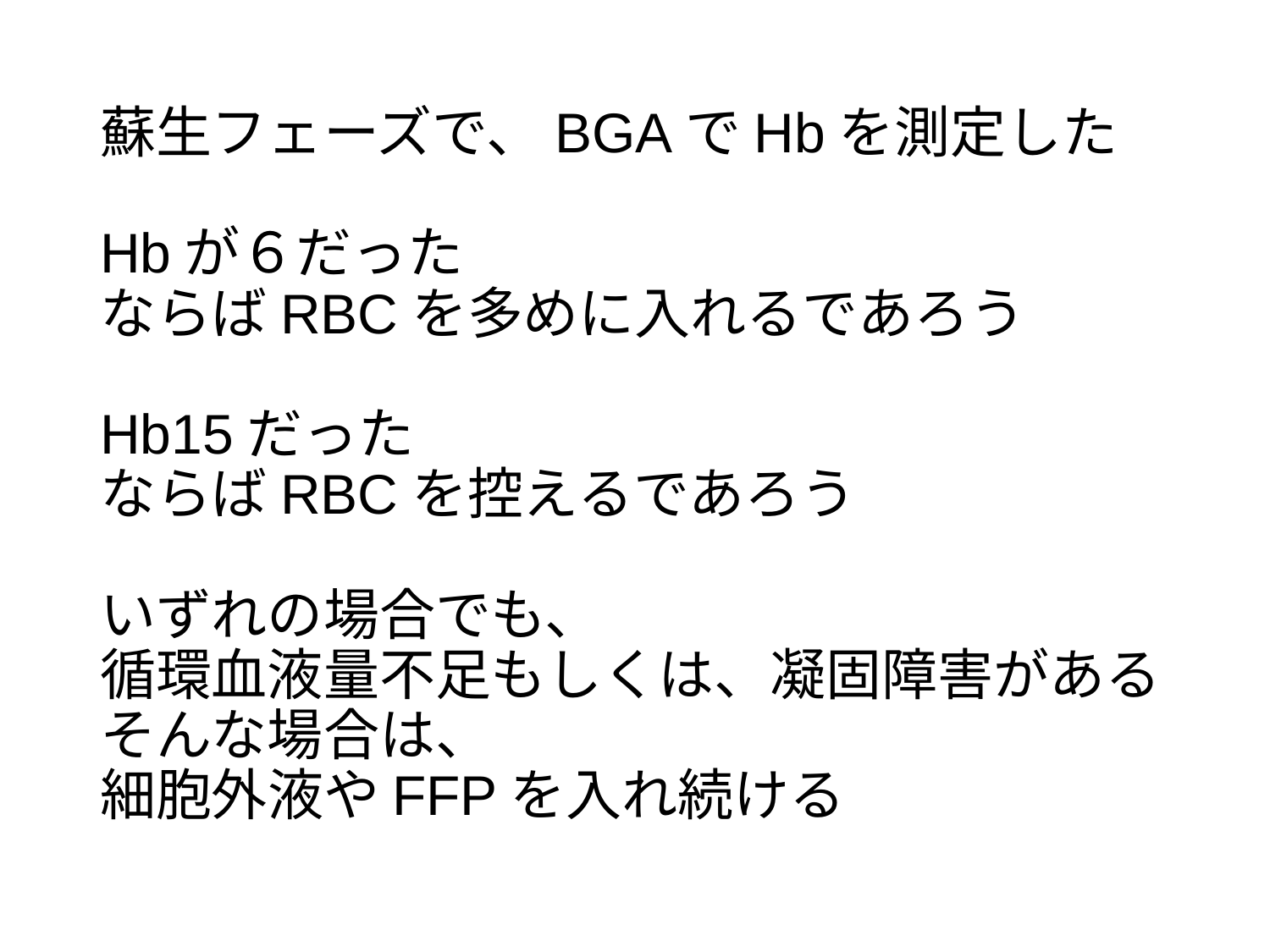

# 蘇生フェーズで、BGAでHbを測定した Hbが６だった ならばRBCを多めに入れるであろう Hb15だった ならばRBCを控えるであろう いずれの場合でも、 循環血液量不足もしくは、凝固障害がある そんな場合は、 細胞外液やFFPを入れ続ける